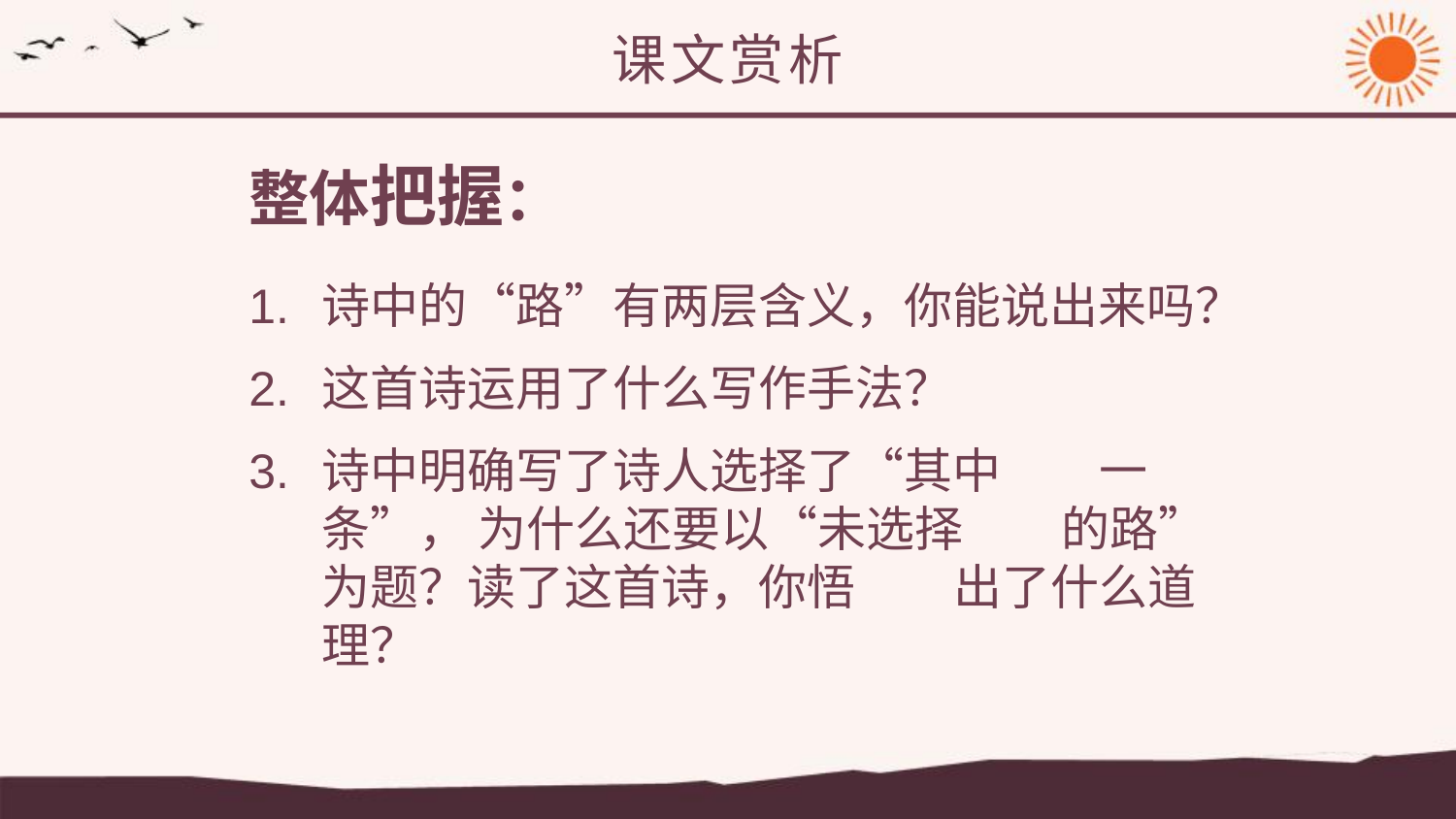

课文赏析

整体把握：
诗中的“路”有两层含义，你能说出来吗？
这首诗运用了什么写作手法？
诗中明确写了诗人选择了“其中         一条”， 为什么还要以“未选择         的路”为题？读了这首诗，你悟         出了什么道理？